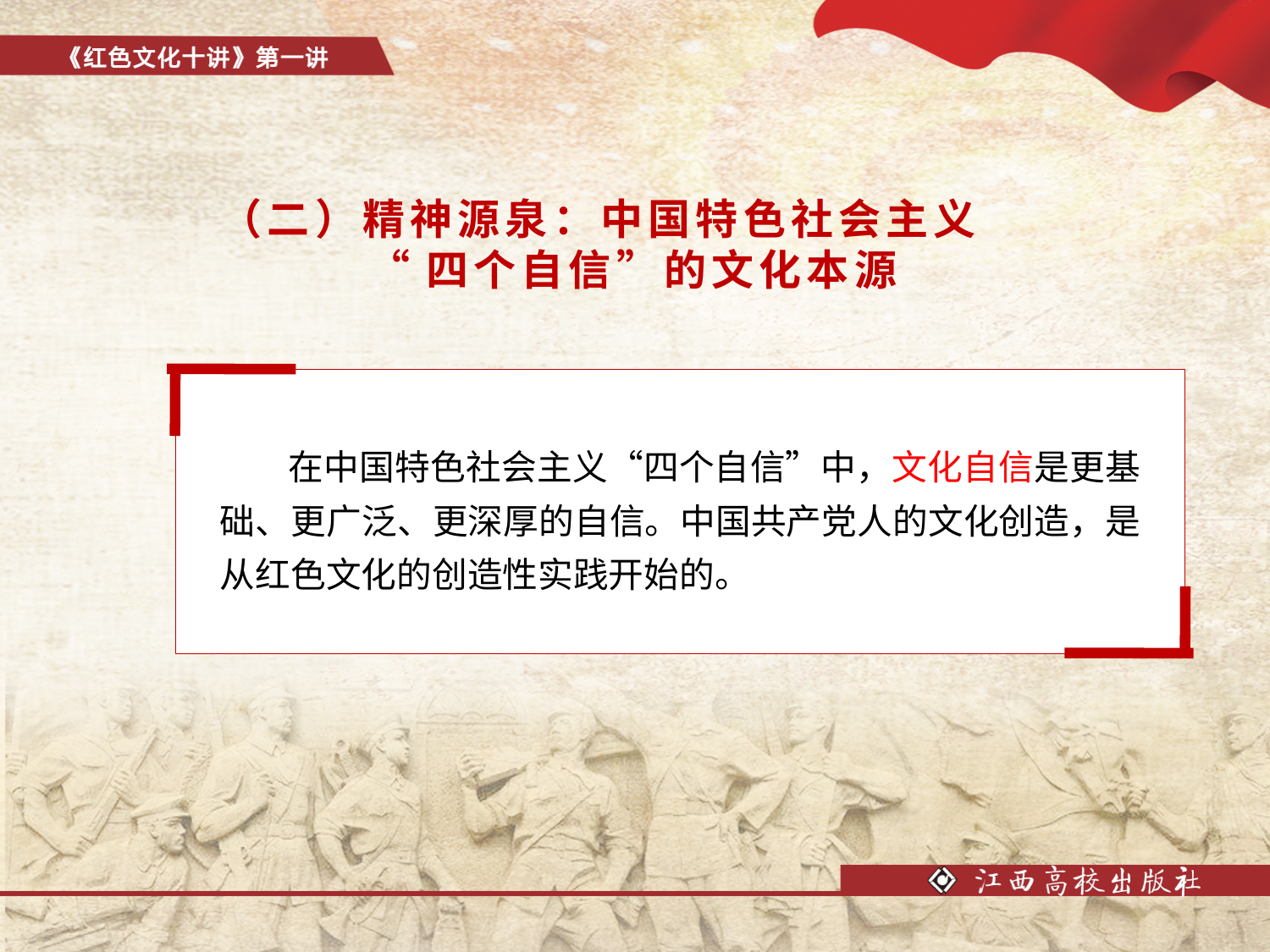

（二）精神源泉：中国特色社会主义
          “四个自信”的文化本源

      在中国特色社会主义“四个自信”中，文化自信是更基础、更广泛、更深厚的自信。中国共产党人的文化创造，是从红色文化的创造性实践开始的。